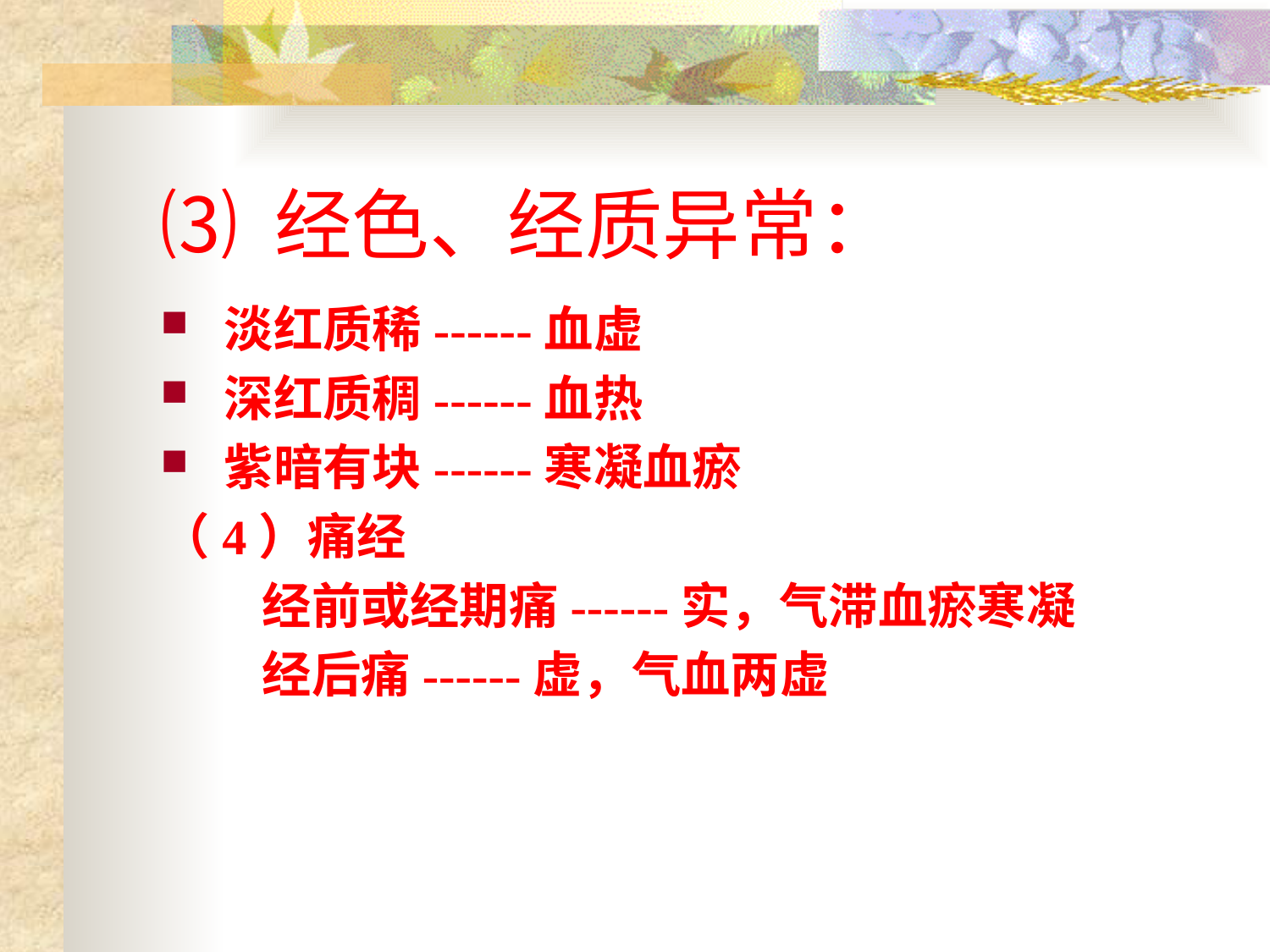

# ⑶ 经色、经质异常：
淡红质稀------血虚
深红质稠------血热
紫暗有块------寒凝血瘀
（4）痛经
        经前或经期痛------实，气滞血瘀寒凝
        经后痛------虚，气血两虚